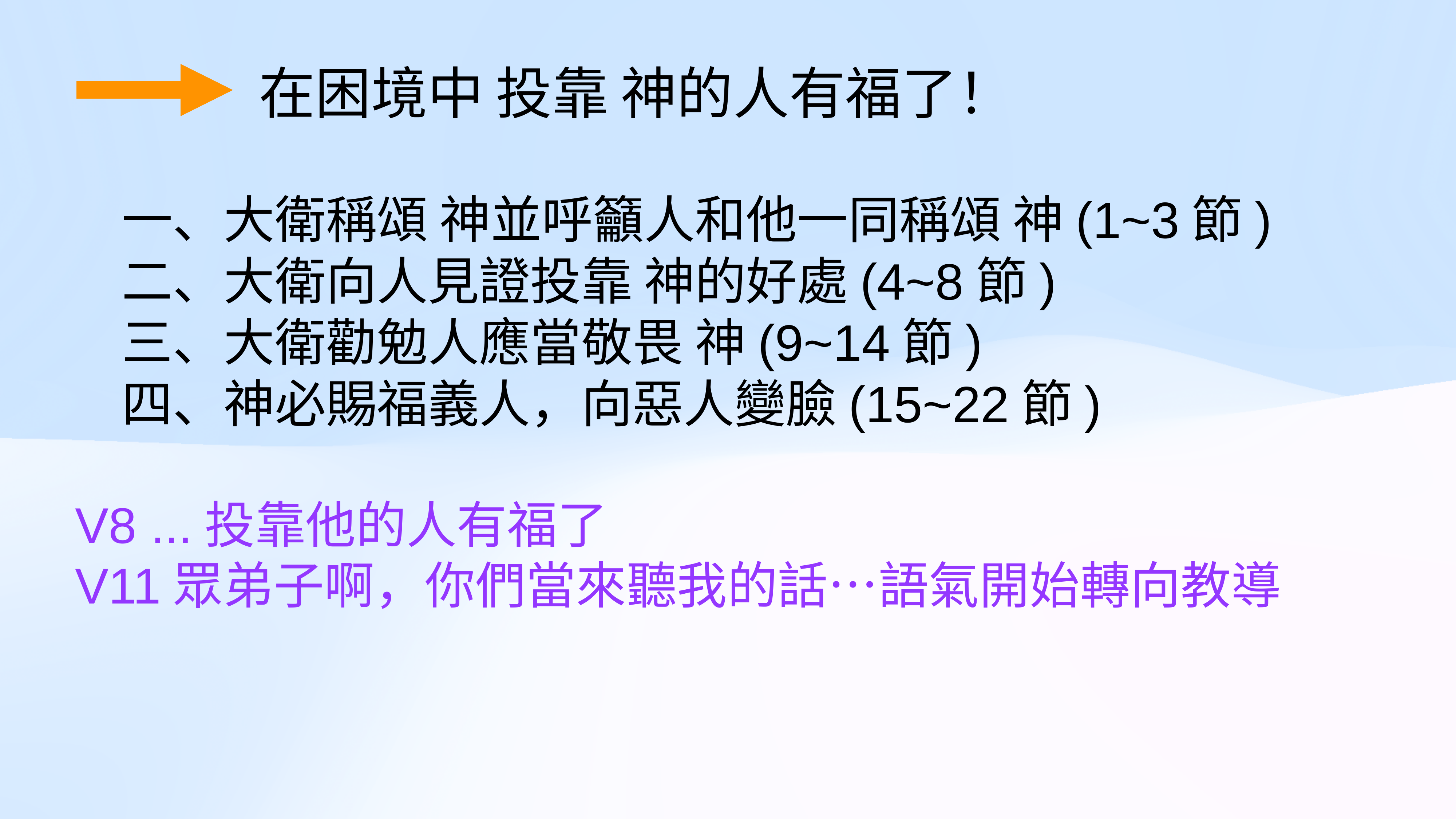

# 在困境中 投靠 神的人有福了！

   一、大衛稱頌 神並呼籲人和他一同稱頌 神(1~3節)
   二、大衛向人見證投靠 神的好處(4~8節)
   三、大衛勸勉人應當敬畏 神(9~14節)
   四、神必賜福義人，向惡人變臉(15~22節)

V8 ...投靠他的人有福了
V11眾弟子啊，你們當來聽我的話⋯語氣開始轉向教導